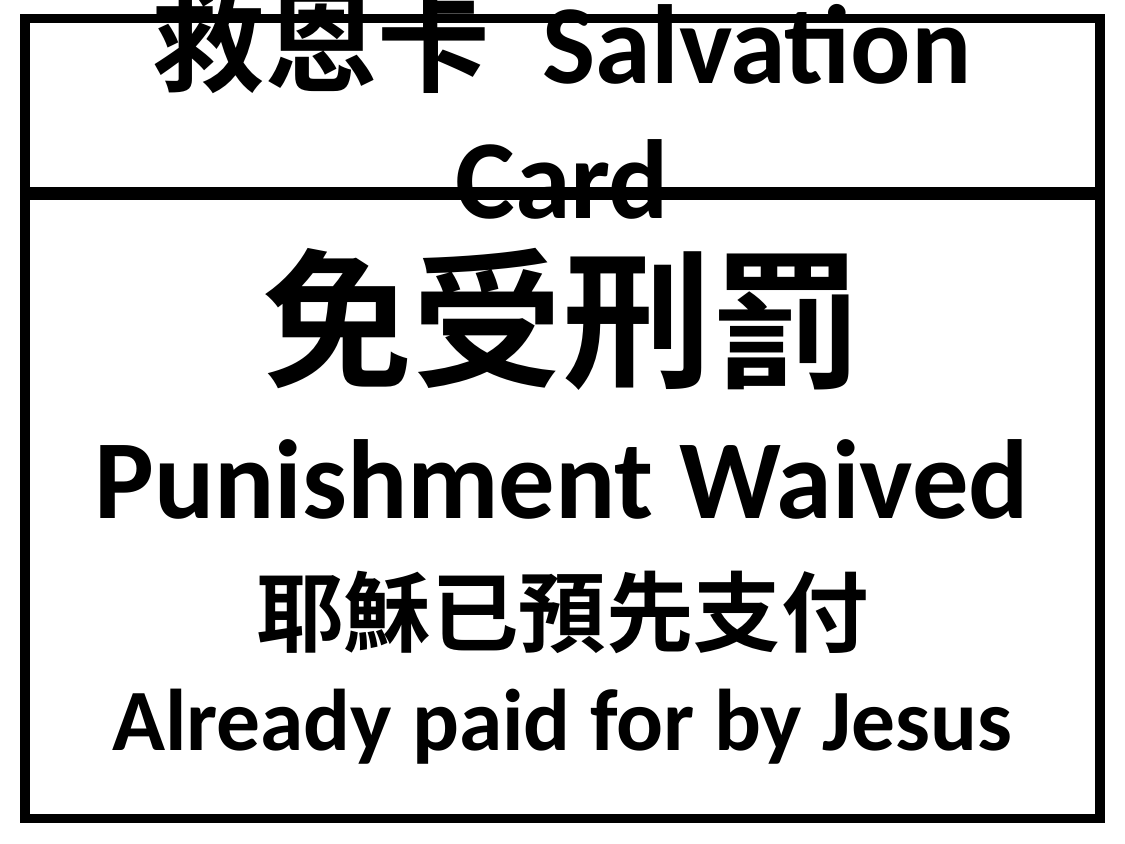

救恩卡 Salvation Card
免受刑罰
Punishment Waived

耶穌已預先支付
Already paid for by Jesus